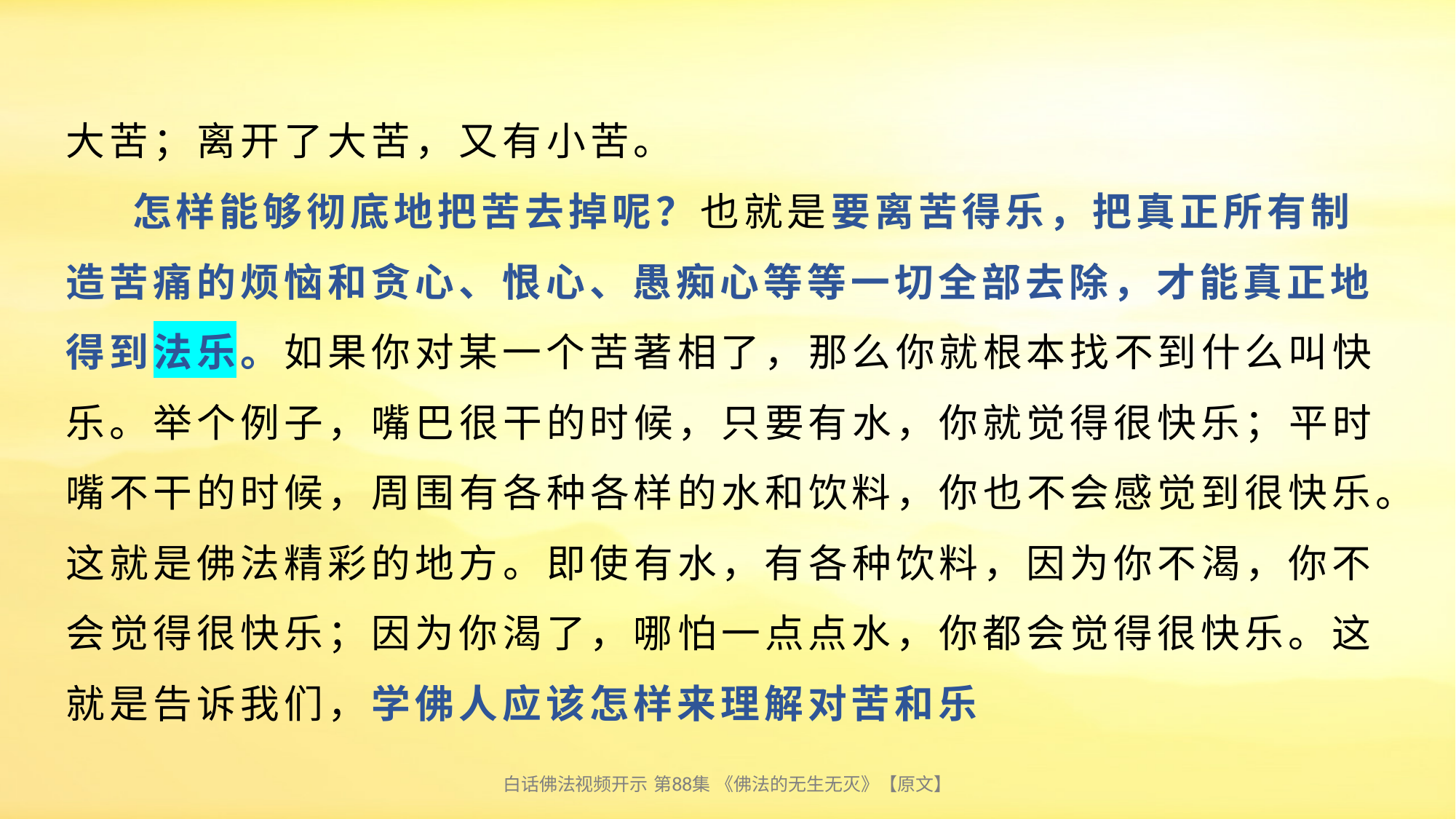

# 大苦；离开了大苦，又有小苦。 怎样能够彻底地把苦去掉呢？也就是要离苦得乐，把真正所有制造苦痛的烦恼和贪心、恨心、愚痴心等等一切全部去除，才能真正地得到法乐。如果你对某一个苦著相了，那么你就根本找不到什么叫快乐。举个例子，嘴巴很干的时候，只要有水，你就觉得很快乐；平时嘴不干的时候，周围有各种各样的水和饮料，你也不会感觉到很快乐。这就是佛法精彩的地方。即使有水，有各种饮料，因为你不渴，你不会觉得很快乐；因为你渴了，哪怕一点点水，你都会觉得很快乐。这就是告诉我们，学佛人应该怎样来理解对苦和乐
白话佛法视频开示 第88集 《佛法的无生无灭》【原文】